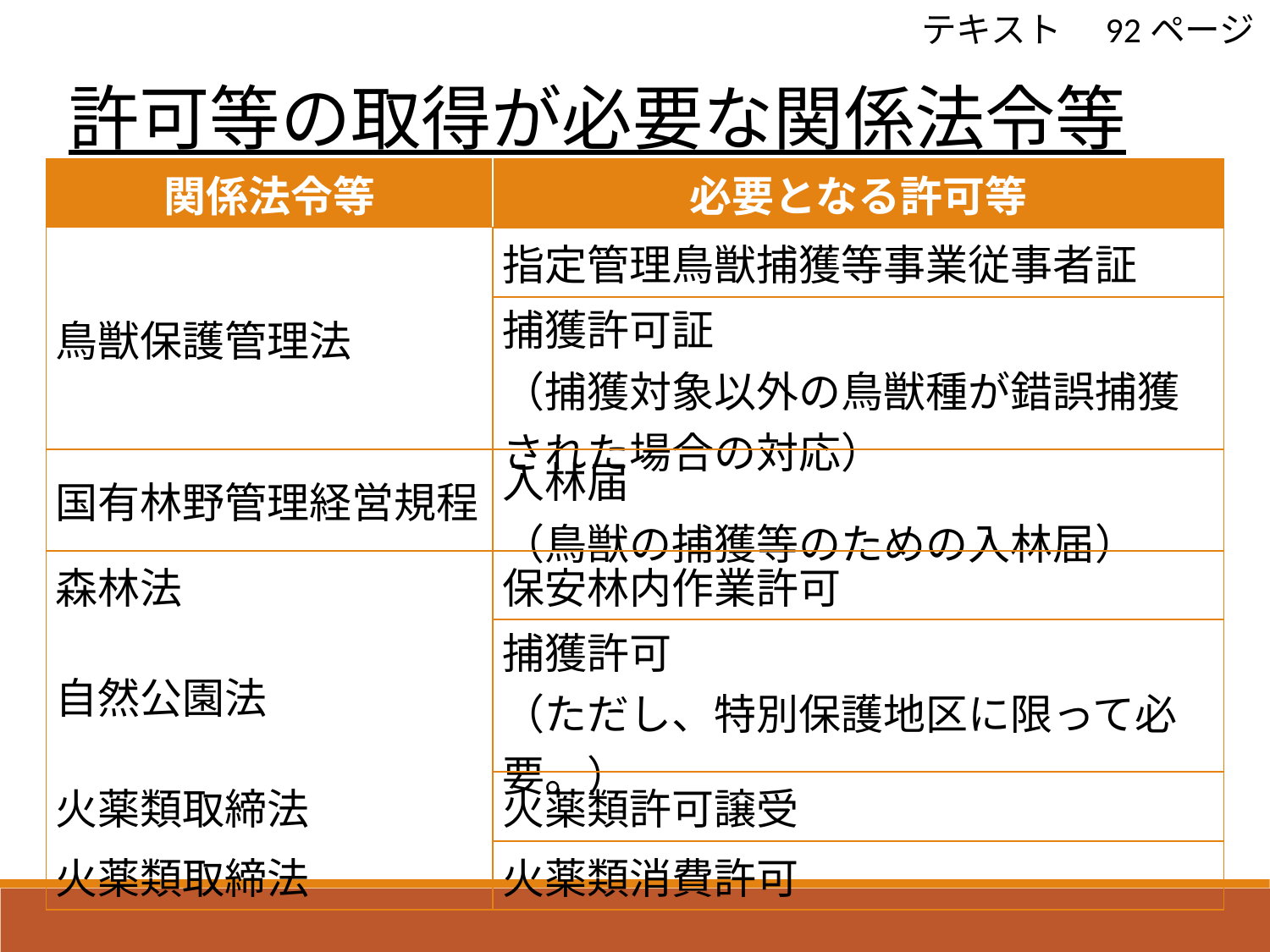

許可等の取得が必要な関係法令等
テキスト　92ページ
| 関係法令等 | 必要となる許可等 |
| --- | --- |
| 鳥獣保護管理法 | 指定管理鳥獣捕獲等事業従事者証 |
|  | 捕獲許可証 （捕獲対象以外の鳥獣種が錯誤捕獲された場合の対応） |
| 国有林野管理経営規程 | 入林届 （鳥獣の捕獲等のための入林届） |
| 森林法 | 保安林内作業許可 |
| 自然公園法 | 捕獲許可 （ただし、特別保護地区に限って必要。） |
| 火薬類取締法 | 火薬類許可譲受 |
| 火薬類取締法 | 火薬類消費許可 |